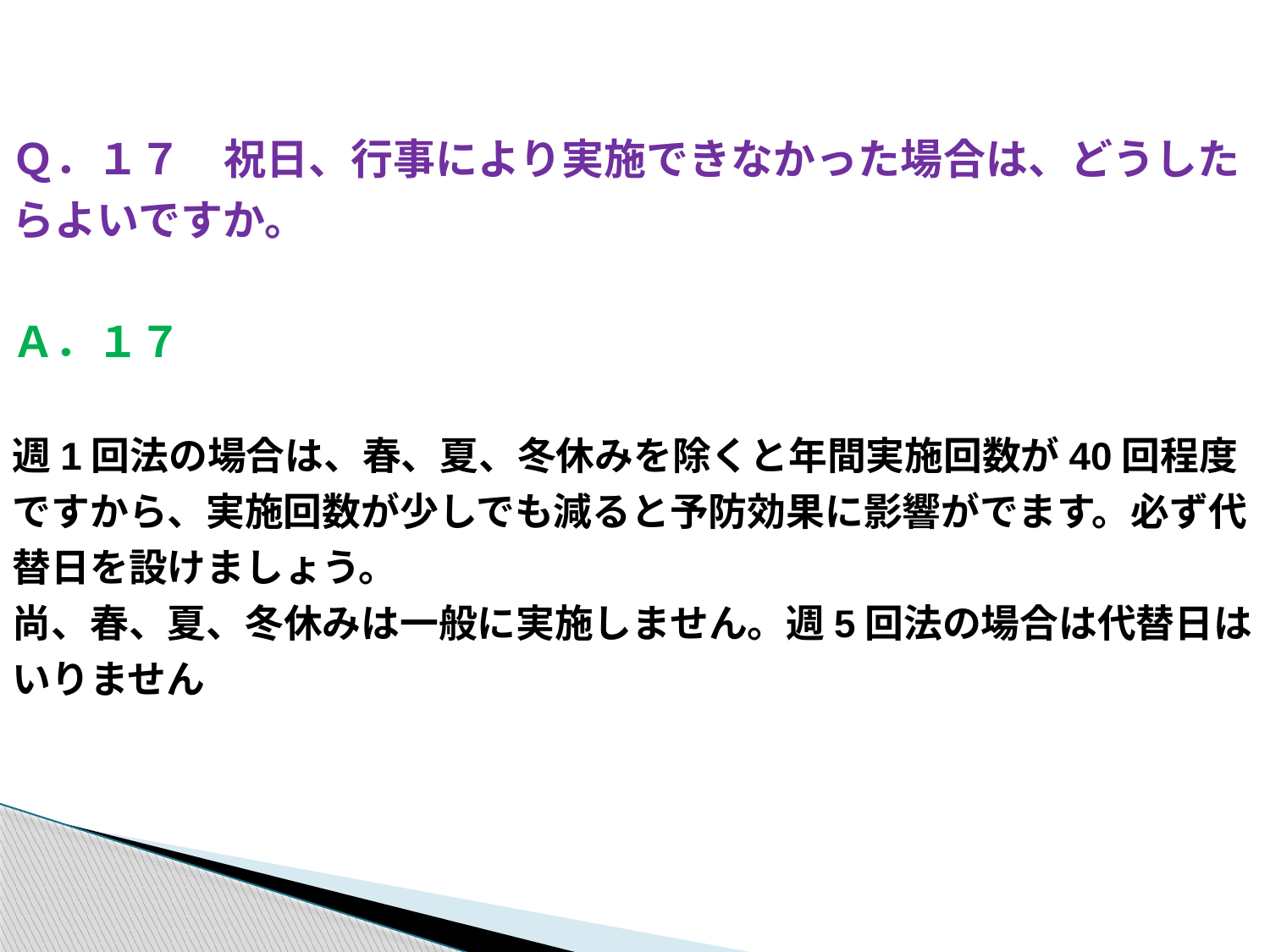

Ｑ．１７　祝日、行事により実施できなかった場合は、どうしたらよいですか。

Ａ．１７

週1回法の場合は、春、夏、冬休みを除くと年間実施回数が40回程度ですから、実施回数が少しでも減ると予防効果に影響がでます。必ず代替日を設けましょう。
尚、春、夏、冬休みは一般に実施しません。週5回法の場合は代替日はいりません